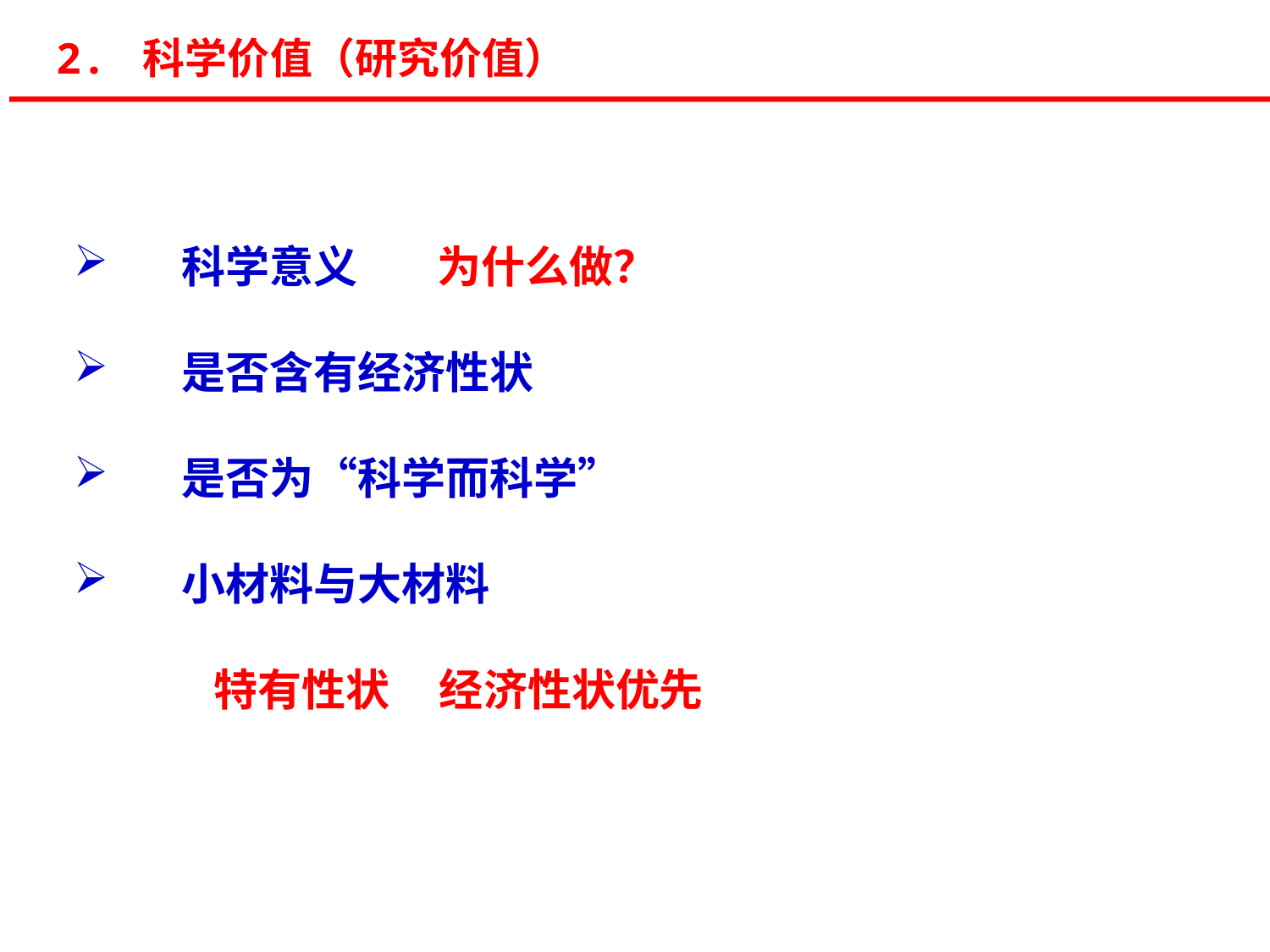

2. 科学价值（研究价值）

     科学意义        为什么做？
     是否含有经济性状
     是否为“科学而科学”
     小材料与大材料
             特有性状     经济性状优先